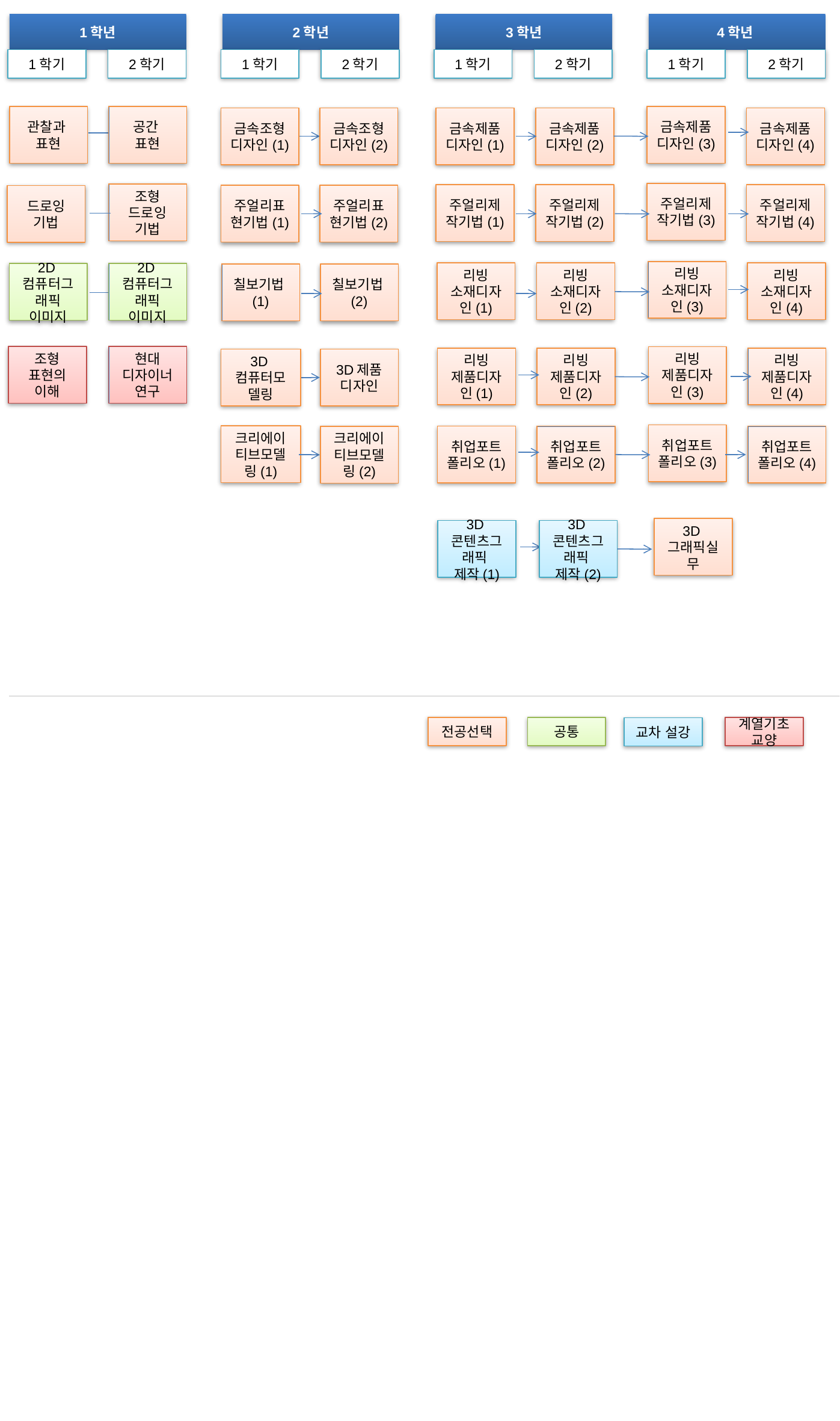

1학년
2학년
3학년
4학년
1학기
2학기
1학기
2학기
1학기
2학기
1학기
2학기
관찰과
표현
공간
표현
금속제품디자인(3)
금속조형디자인(1)
금속조형디자인(2)
금속제품디자인(1)
금속제품디자인(2)
금속제품디자인(4)
주얼리제작기법(3)
조형
드로잉
기법
주얼리제작기법(1)
주얼리제작기법(2)
주얼리제작기법(4)
주얼리표현기법(1)
주얼리표현기법(2)
드로잉
기법
리빙 소재디자인(3)
리빙 소재디자인(1)
리빙 소재디자인(2)
리빙 소재디자인(4)
2D컴퓨터그래픽
이미지
2D컴퓨터그래픽
이미지
칠보기법(1)
칠보기법(2)
조형 표현의 이해
현대 디자이너 연구
리빙 제품디자인(3)
리빙 제품디자인(1)
리빙 제품디자인(2)
리빙 제품디자인(4)
3D컴퓨터모델링
3D제품
디자인
취업포트폴리오(3)
크리에이티브모델링(1)
취업포트폴리오(1)
취업포트폴리오(2)
취업포트폴리오(4)
크리에이티브모델링(2)
3D그래픽실무
3D콘텐츠그래픽
제작(1)
3D콘텐츠그래픽
제작(2)
전공선택
공통
계열기초교양
교차 설강